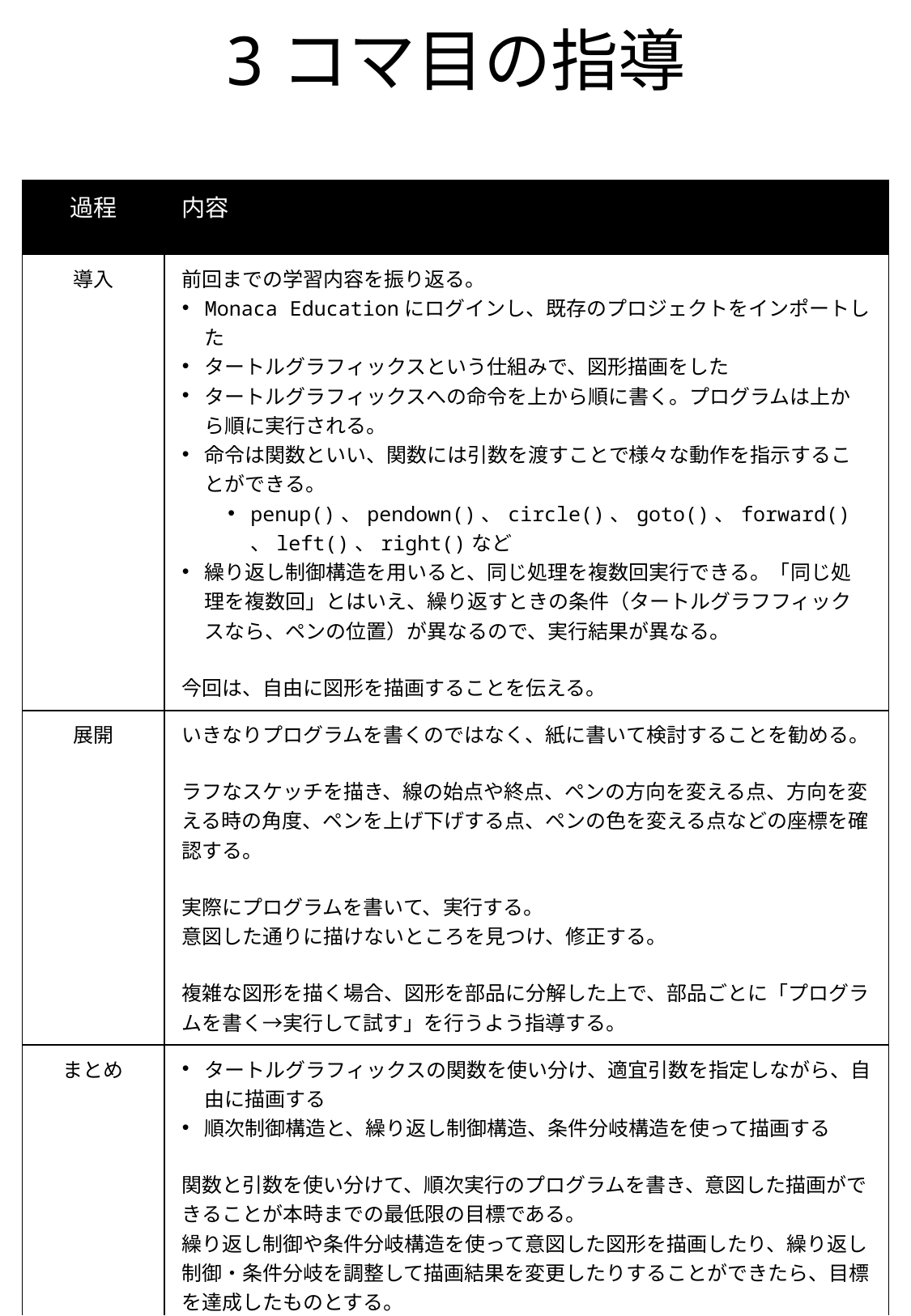

# 3コマ目の指導
| 過程 | 内容 |
| --- | --- |
| 導入 | 前回までの学習内容を振り返る。 Monaca Educationにログインし、既存のプロジェクトをインポートした タートルグラフィックスという仕組みで、図形描画をした タートルグラフィックスへの命令を上から順に書く。プログラムは上から順に実行される。 命令は関数といい、関数には引数を渡すことで様々な動作を指示することができる。 penup()、pendown()、circle()、goto()、forward()、left()、right()など 繰り返し制御構造を用いると、同じ処理を複数回実行できる。「同じ処理を複数回」とはいえ、繰り返すときの条件（タートルグラフフィックスなら、ペンの位置）が異なるので、実行結果が異なる。 今回は、自由に図形を描画することを伝える。 |
| 展開 | いきなりプログラムを書くのではなく、紙に書いて検討することを勧める。 ラフなスケッチを描き、線の始点や終点、ペンの方向を変える点、方向を変える時の角度、ペンを上げ下げする点、ペンの色を変える点などの座標を確認する。 実際にプログラムを書いて、実行する。 意図した通りに描けないところを見つけ、修正する。 複雑な図形を描く場合、図形を部品に分解した上で、部品ごとに「プログラムを書く→実行して試す」を行うよう指導する。 |
| まとめ | タートルグラフィックスの関数を使い分け、適宜引数を指定しながら、自由に描画する 順次制御構造と、繰り返し制御構造、条件分岐構造を使って描画する 関数と引数を使い分けて、順次実行のプログラムを書き、意図した描画ができることが本時までの最低限の目標である。 繰り返し制御や条件分岐構造を使って意図した図形を描画したり、繰り返し制御・条件分岐を調整して描画結果を変更したりすることができたら、目標を達成したものとする。 |